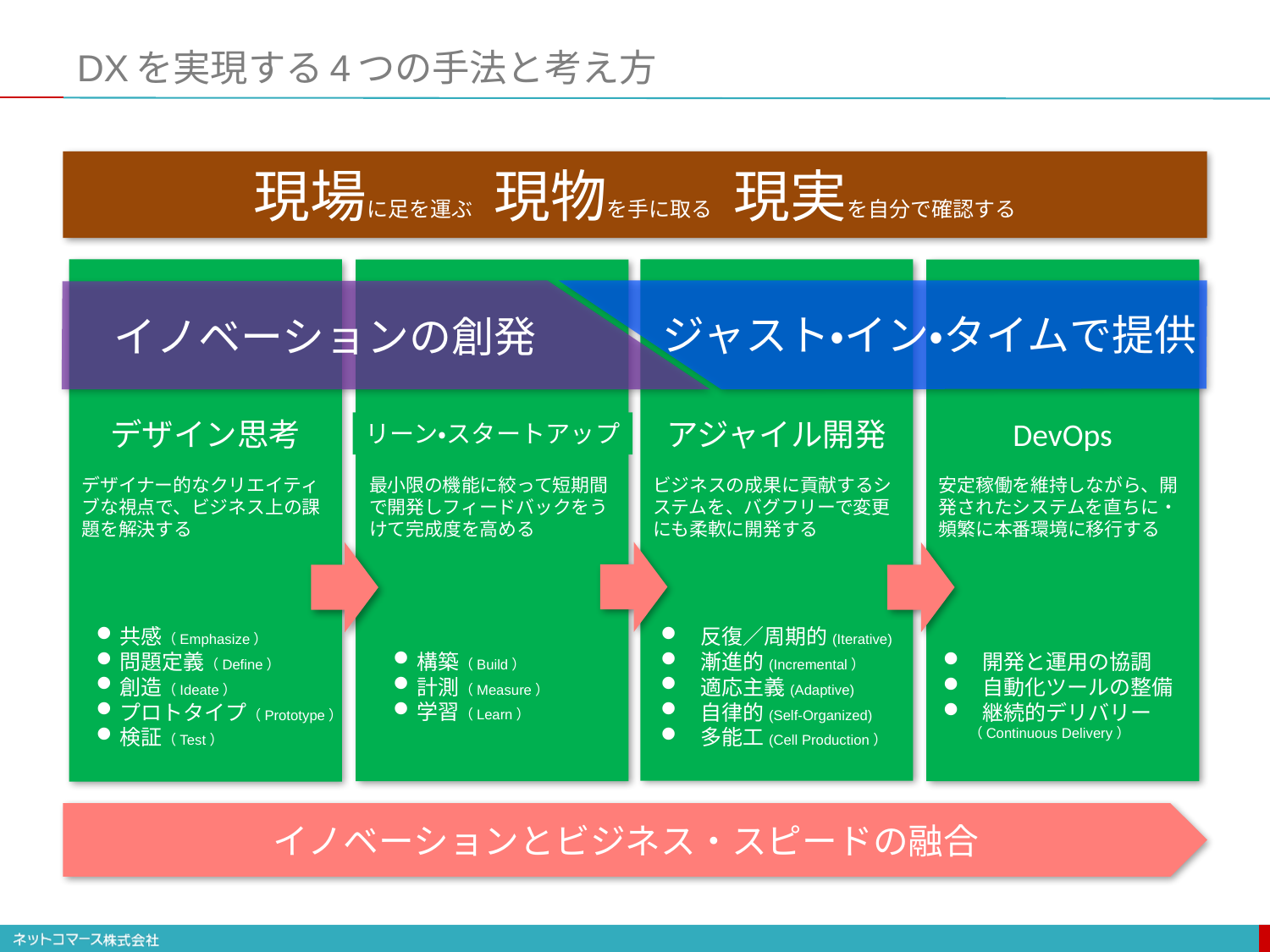

# DXを実現する4つの手法と考え方
現場に足を運ぶ　現物を手に取る　現実を自分で確認する

ジャスト・イン・タイムで提供
イノベーションの創発
デザイン思考
アジャイル開発
DevOps
リーン・スタートアップ
ビジネスの成果に貢献するシステムを、バグフリーで変更にも柔軟に開発する
安定稼働を維持しながら、開発されたシステムを直ちに・頻繁に本番環境に移行する
デザイナー的なクリエイティブな視点で、ビジネス上の課題を解決する
最小限の機能に絞って短期間で開発しフィードバックをうけて完成度を高める

共感（Emphasize）
問題定義（Define）
創造（Ideate）
プロトタイプ（Prototype）
検証（Test）
反復／周期的(Iterative)
漸進的(Incremental）
適応主義(Adaptive)
自律的(Self-Organized)
多能工(Cell Production）
構築（Build）
計測（Measure）
学習（Learn）
開発と運用の協調
自動化ツールの整備
継続的デリバリー
       （Continuous Delivery）
イノベーションとビジネス・スピードの融合